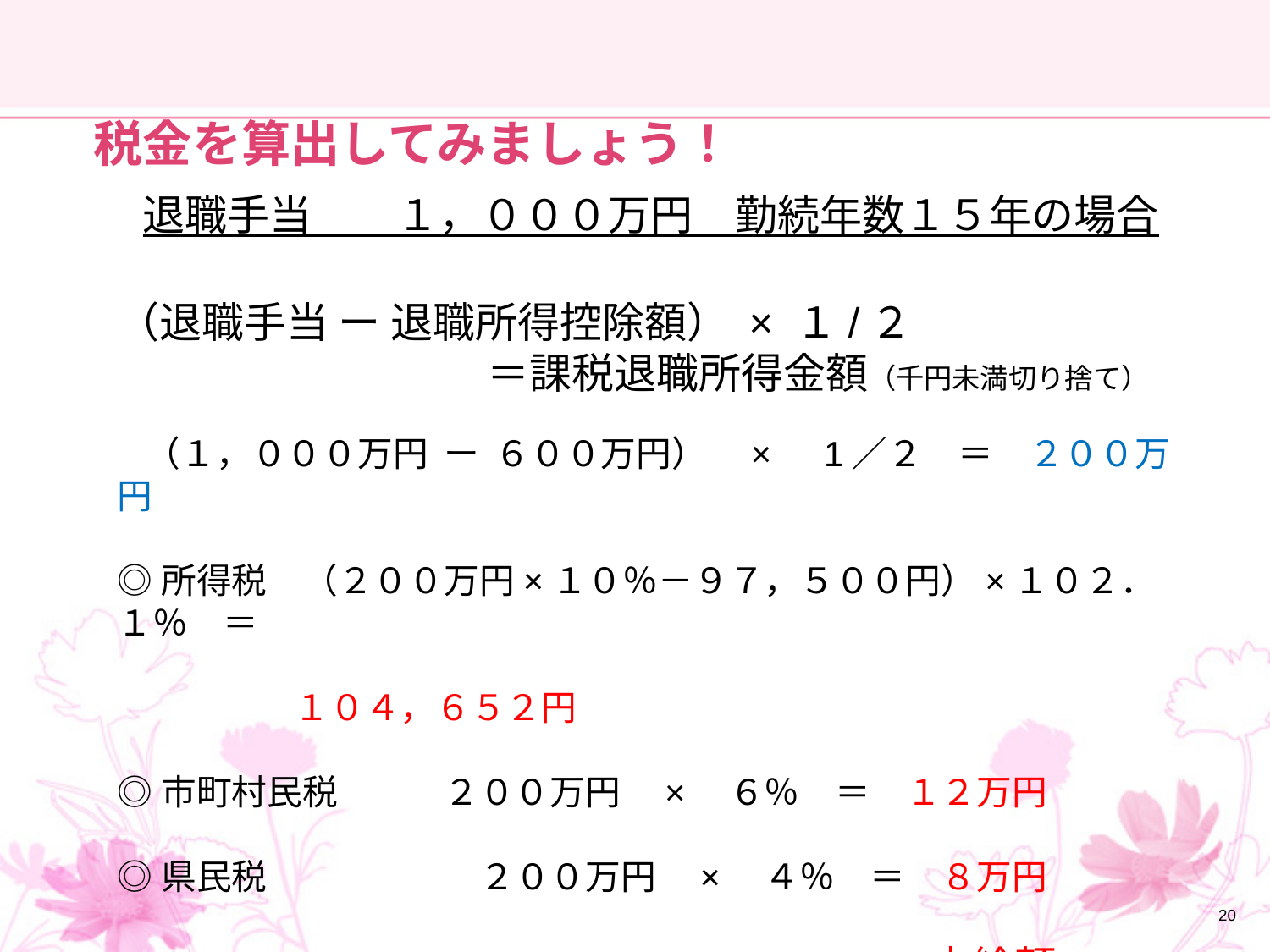

#
　税金を算出してみましょう！
　　退職手当　　１，０００万円　勤続年数１５年の場合
（退職手当 ー 退職所得控除額） × １/２
　　　　                     ＝課税退職所得金額（千円未満切り捨て）

　（１，０００万円  ー  ６００万円）　×　1／２　＝　２００万円

◎所得税　（２００万円×１０％－９７，５００円）×１０２．１％　＝
　　　　　　　　　　　　　　　　　　　　　　　　　　　　　　　　　　　１０４，６５２円

◎市町村民税　　　２００万円　×　６％　＝　１２万円

◎県民税　　　　　　２００万円　×　４％　＝　８万円

　　　　　　　　　　　　　　　　　　　　　　　支給額　　９，６９５，３４８円

20